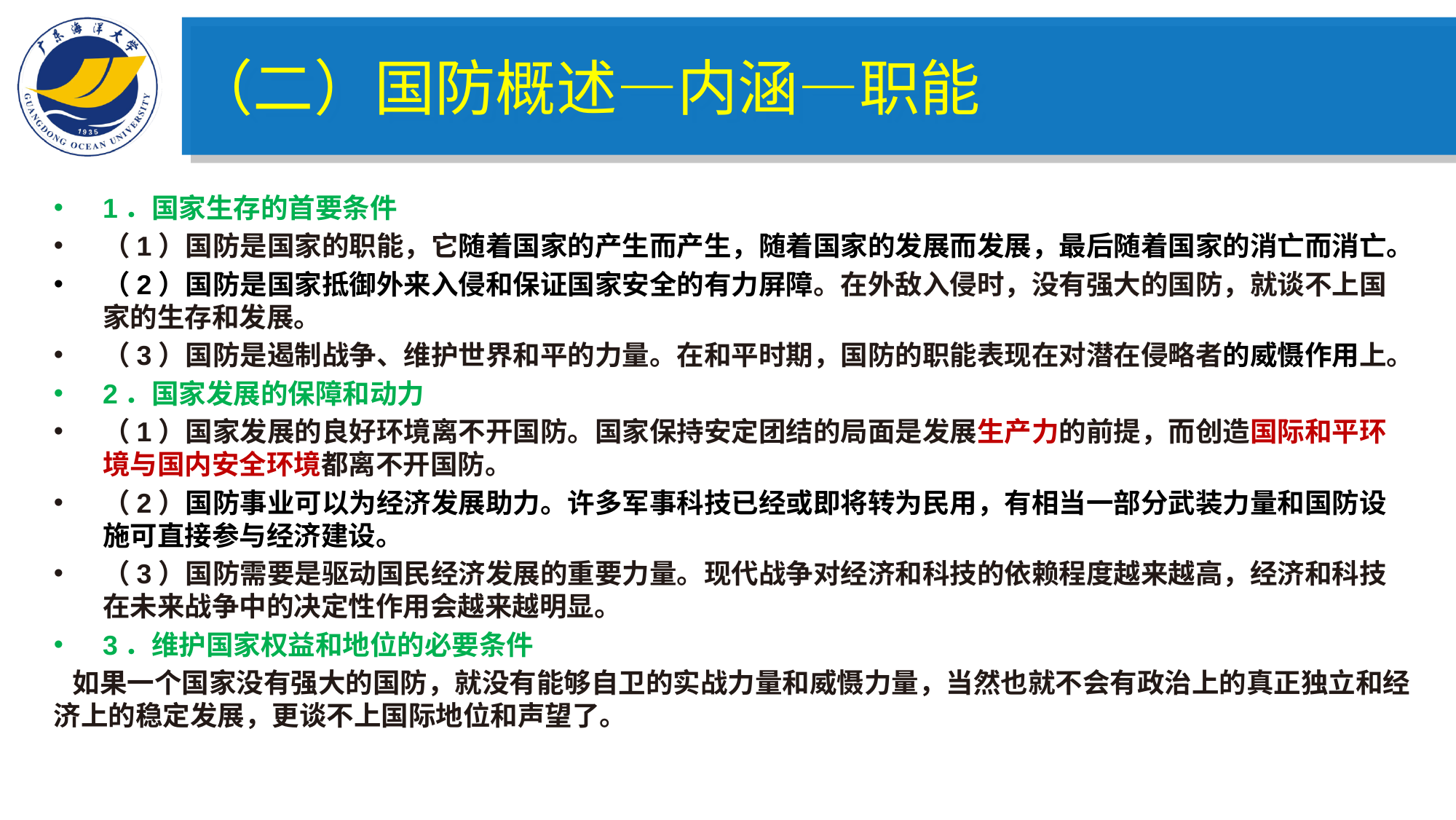

（二）国防概述—内涵—职能
1．国家生存的首要条件
（1）国防是国家的职能，它随着国家的产生而产生，随着国家的发展而发展，最后随着国家的消亡而消亡。
（2）国防是国家抵御外来入侵和保证国家安全的有力屏障。在外敌入侵时，没有强大的国防，就谈不上国家的生存和发展。
（3）国防是遏制战争、维护世界和平的力量。在和平时期，国防的职能表现在对潜在侵略者的威慑作用上。
2．国家发展的保障和动力
（1）国家发展的良好环境离不开国防。国家保持安定团结的局面是发展生产力的前提，而创造国际和平环境与国内安全环境都离不开国防。
（2）国防事业可以为经济发展助力。许多军事科技已经或即将转为民用，有相当一部分武装力量和国防设施可直接参与经济建设。
（3）国防需要是驱动国民经济发展的重要力量。现代战争对经济和科技的依赖程度越来越高，经济和科技在未来战争中的决定性作用会越来越明显。
3．维护国家权益和地位的必要条件
  如果一个国家没有强大的国防，就没有能够自卫的实战力量和威慑力量，当然也就不会有政治上的真正独立和经济上的稳定发展，更谈不上国际地位和声望了。